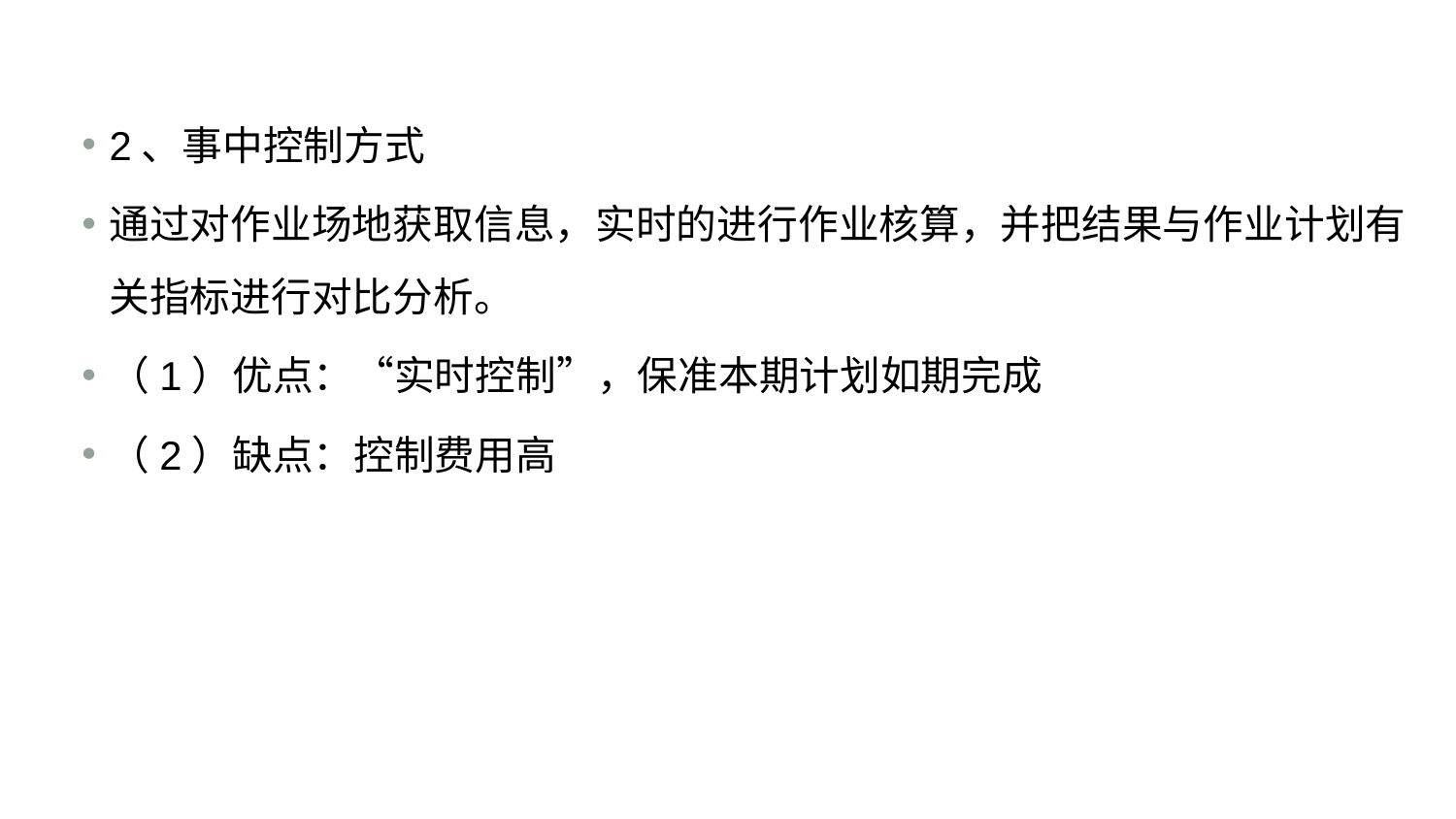

#
2、事中控制方式
通过对作业场地获取信息，实时的进行作业核算，并把结果与作业计划有关指标进行对比分析。
（1）优点：“实时控制”，保准本期计划如期完成
（2）缺点：控制费用高